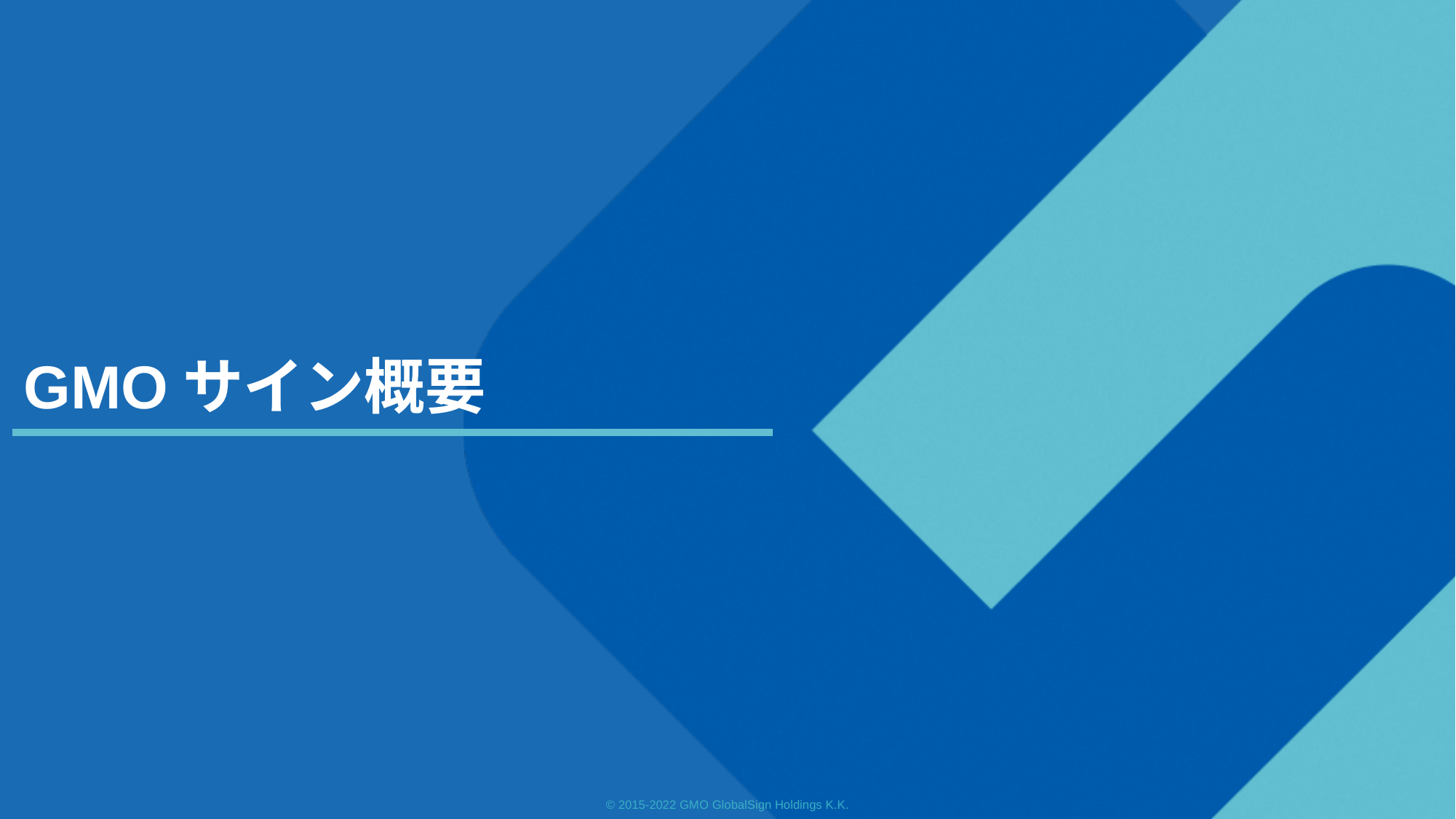

# GMOサイン概要
© 2015-2022 GMO GlobalSign Holdings K.K.